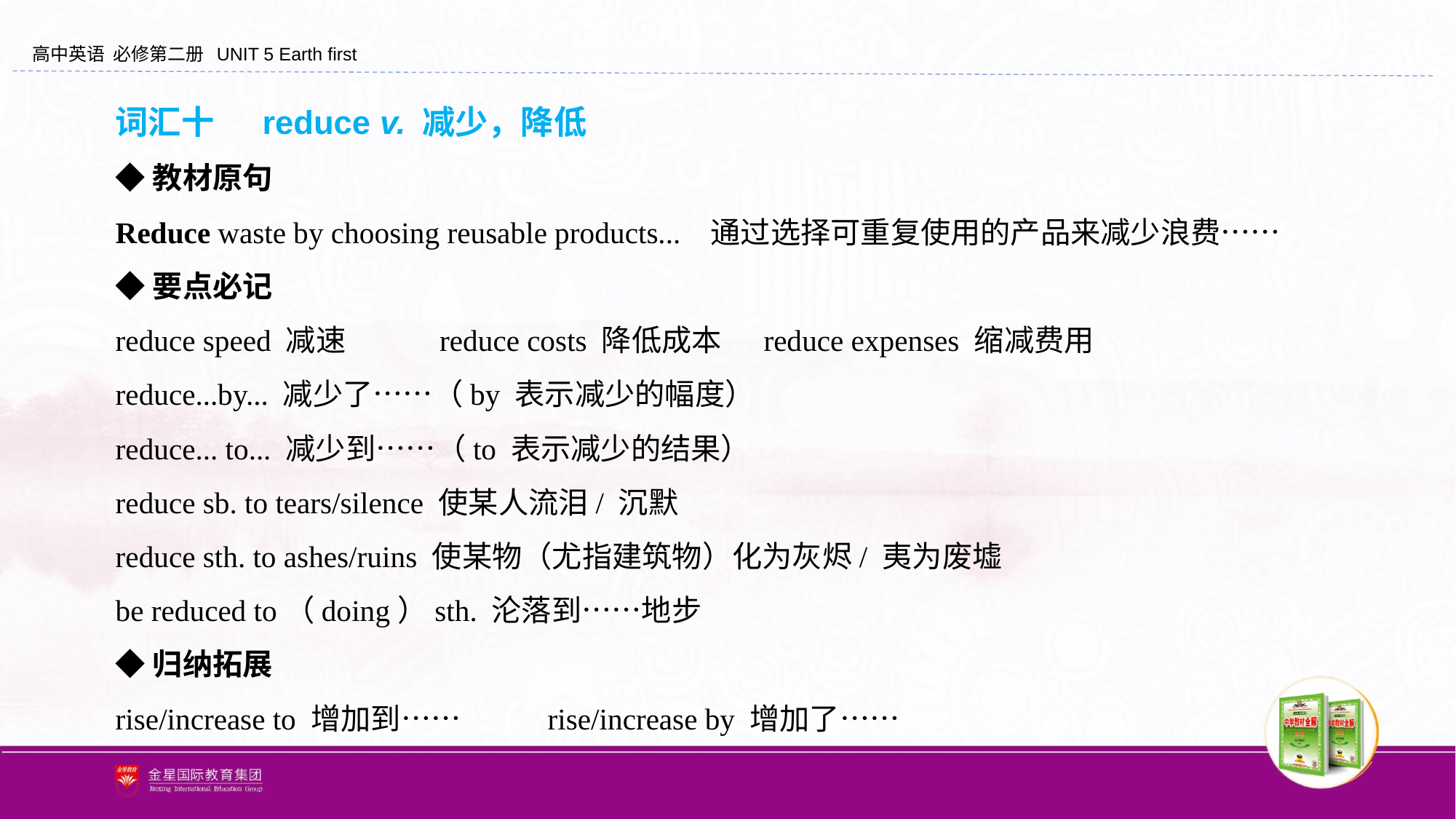

词汇十 　reduce v. 减少，降低
◆教材原句
Reduce waste by choosing reusable products...   通过选择可重复使用的产品来减少浪费……
◆要点必记
reduce speed 减速	reduce costs 降低成本	reduce expenses 缩减费用
reduce...by... 减少了……（by 表示减少的幅度）
reduce... to... 减少到……（to 表示减少的结果）
reduce sb. to tears/silence 使某人流泪/ 沉默
reduce sth. to ashes/ruins 使某物（尤指建筑物）化为灰烬/ 夷为废墟
be reduced to（doing）sth. 沦落到……地步
◆归纳拓展
rise/increase to 增加到…… 	rise/increase by 增加了……